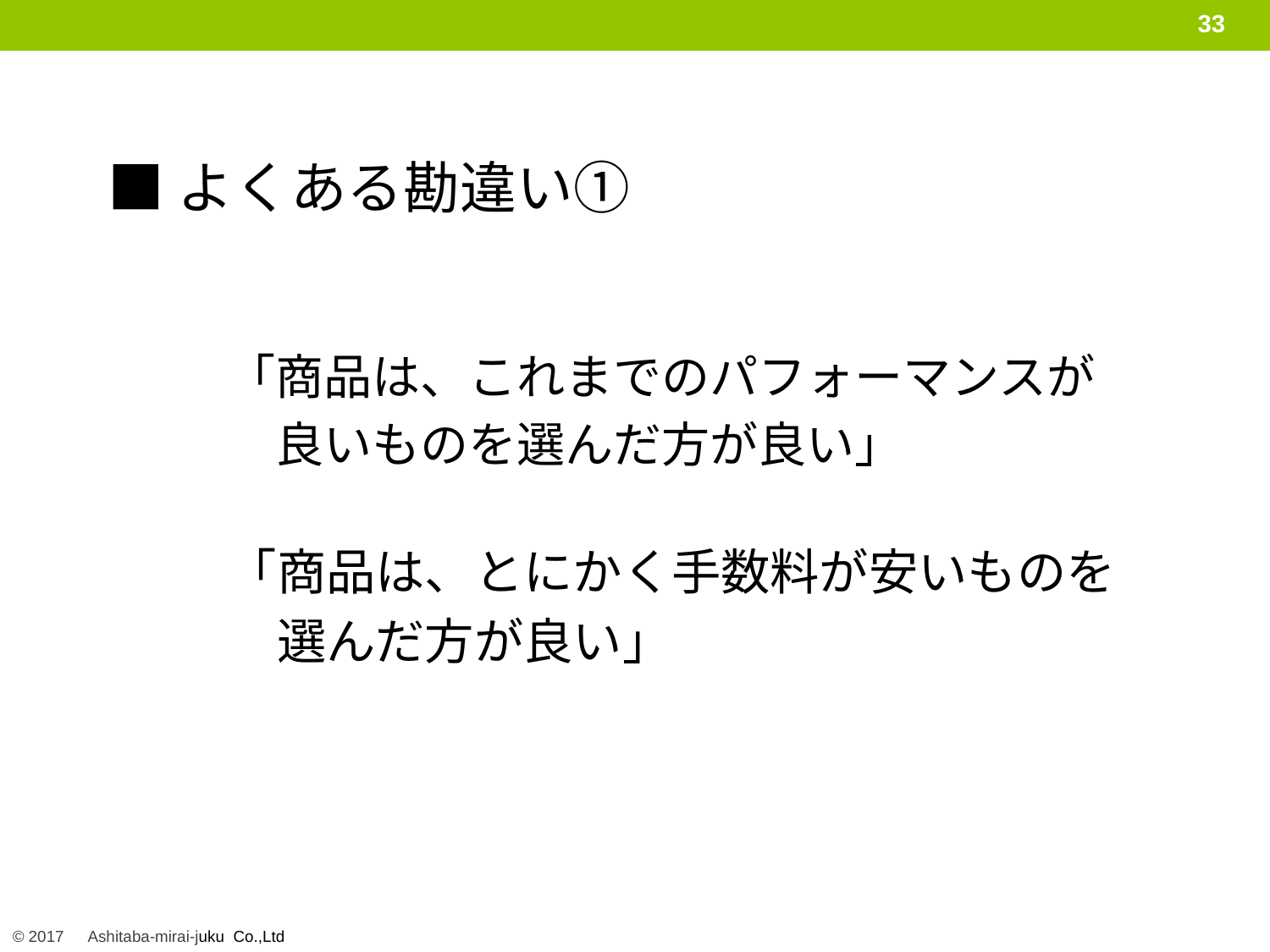

33
■よくある勘違い①
「商品は、これまでのパフォーマンスが
　良いものを選んだ方が良い」
「商品は、とにかく手数料が安いものを
　選んだ方が良い」
© 2017　Ashitaba-mirai-juku  Co.,Ltd